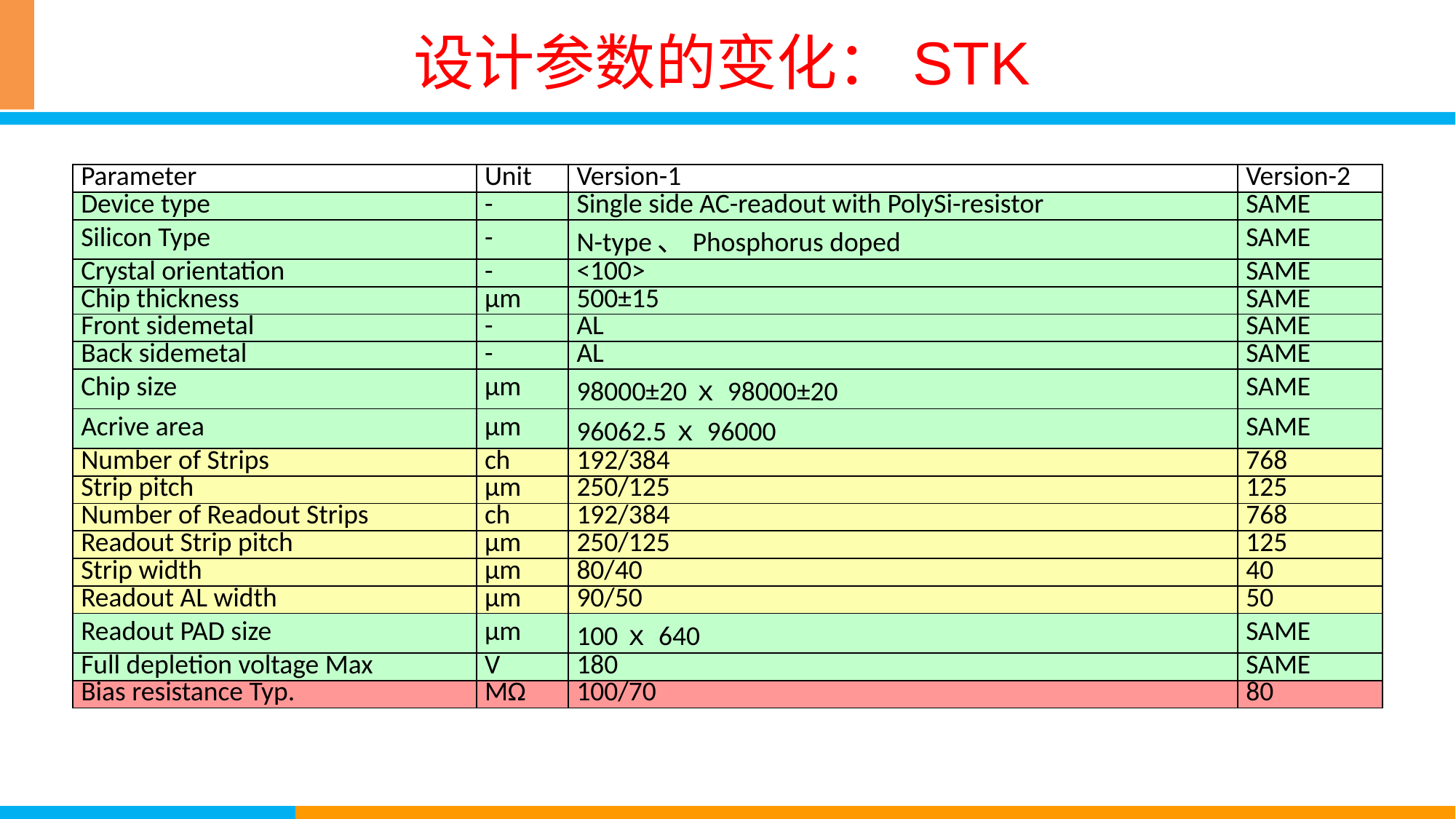

# 设计参数的变化：STK
| Parameter | Unit | Version-1 | Version-2 |
| --- | --- | --- | --- |
| Device type | - | Single side AC-readout with PolySi-resistor | SAME |
| Silicon Type | - | N-type、Phosphorus doped | SAME |
| Crystal orientation | - | <100> | SAME |
| Chip thickness | μm | 500±15 | SAME |
| Front sidemetal | - | AL | SAME |
| Back sidemetal | - | AL | SAME |
| Chip size | μm | 98000±20ｘ98000±20 | SAME |
| Acrive area | μm | 96062.5ｘ96000 | SAME |
| Number of Strips | ch | 192/384 | 768 |
| Strip pitch | μm | 250/125 | 125 |
| Number of Readout Strips | ch | 192/384 | 768 |
| Readout Strip pitch | μm | 250/125 | 125 |
| Strip width | μm | 80/40 | 40 |
| Readout AL width | μm | 90/50 | 50 |
| Readout PAD size | μm | 100ｘ640 | SAME |
| Full depletion voltage Max | V | 180 | SAME |
| Bias resistance Typ. | MΩ | 100/70 | 80 |